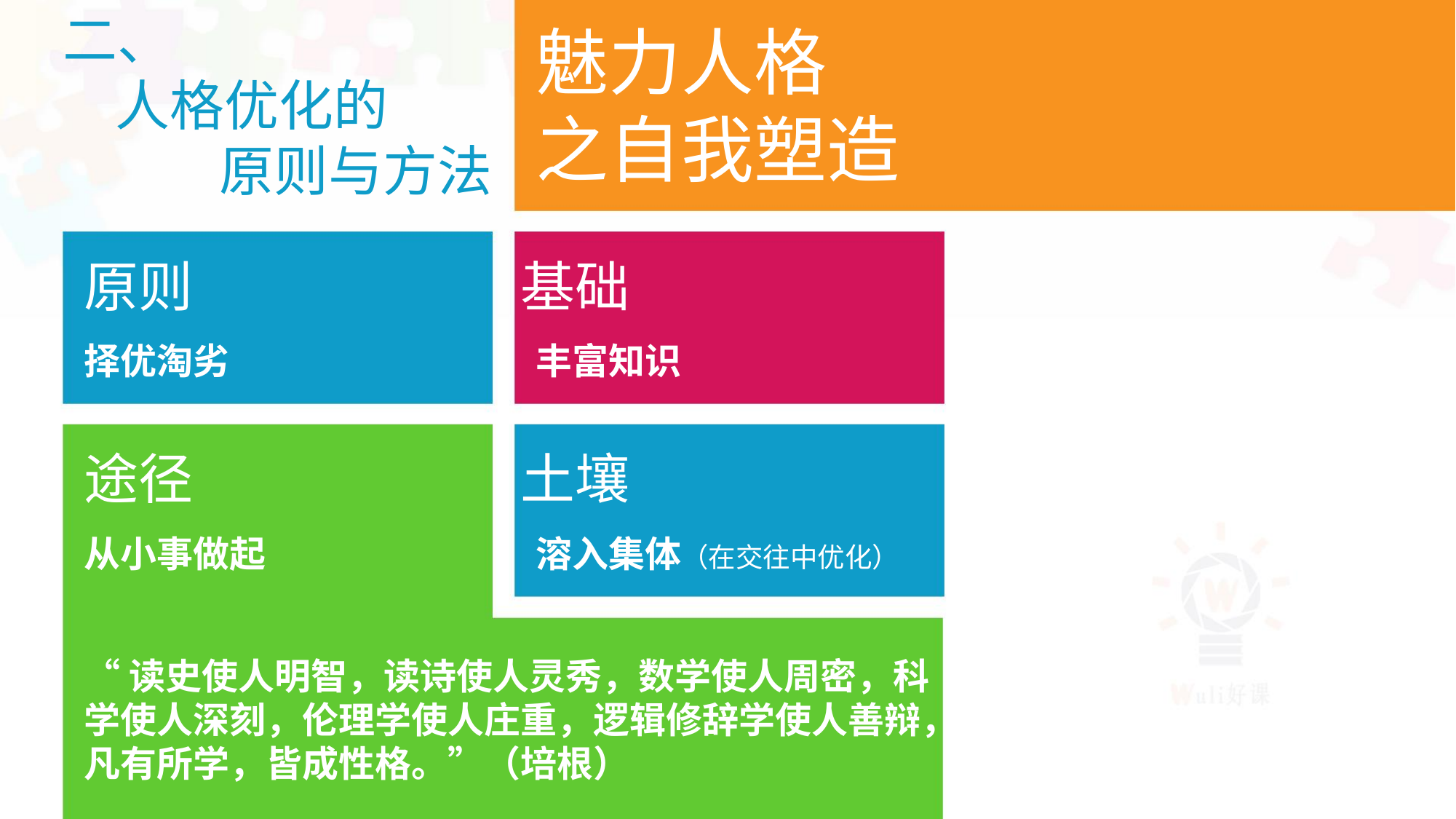

二、
人格优化的
原则与方法
魅力人格
之自我塑造
原则 基础
择优淘劣
丰富知识
途径 土壤
从小事做起
溶入集体（在交往中优化）
“读史使人明智，读诗使人灵秀，数学使人周密，科
学使人深刻，伦理学使人庄重，逻辑修辞学使人善辩，
凡有所学，皆成性格。”（培根）